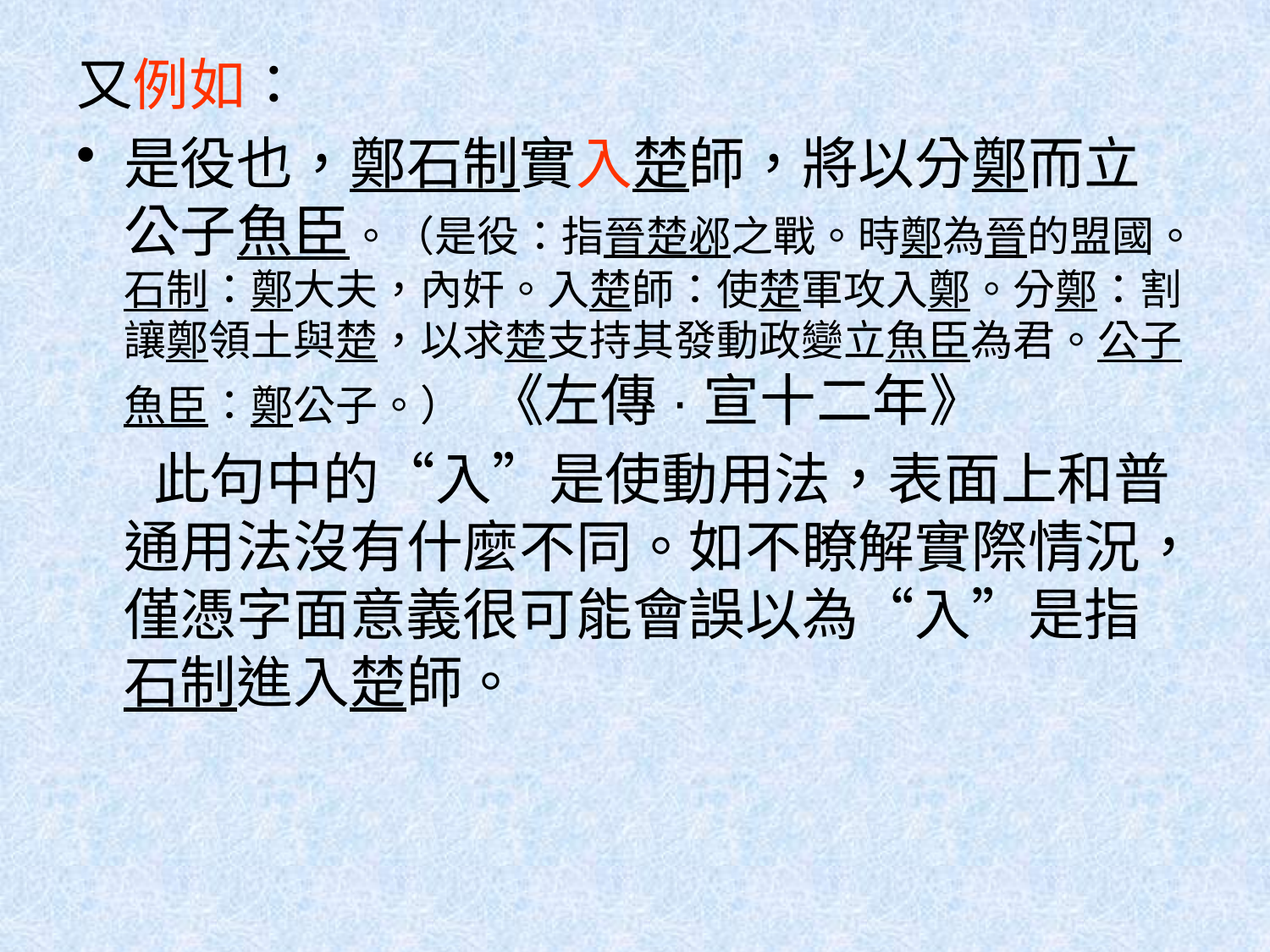

又例如：
是役也，鄭石制實入楚師，將以分鄭而立公子魚臣。（是役：指晉楚邲之戰。時鄭為晉的盟國。石制：鄭大夫，內奸。入楚師：使楚軍攻入鄭。分鄭：割讓鄭領土與楚，以求楚支持其發動政變立魚臣為君。公子魚臣：鄭公子。）  《左傳·宣十二年》
     此句中的“入”是使動用法，表面上和普通用法沒有什麼不同。如不瞭解實際情況，僅憑字面意義很可能會誤以為“入”是指石制進入楚師。